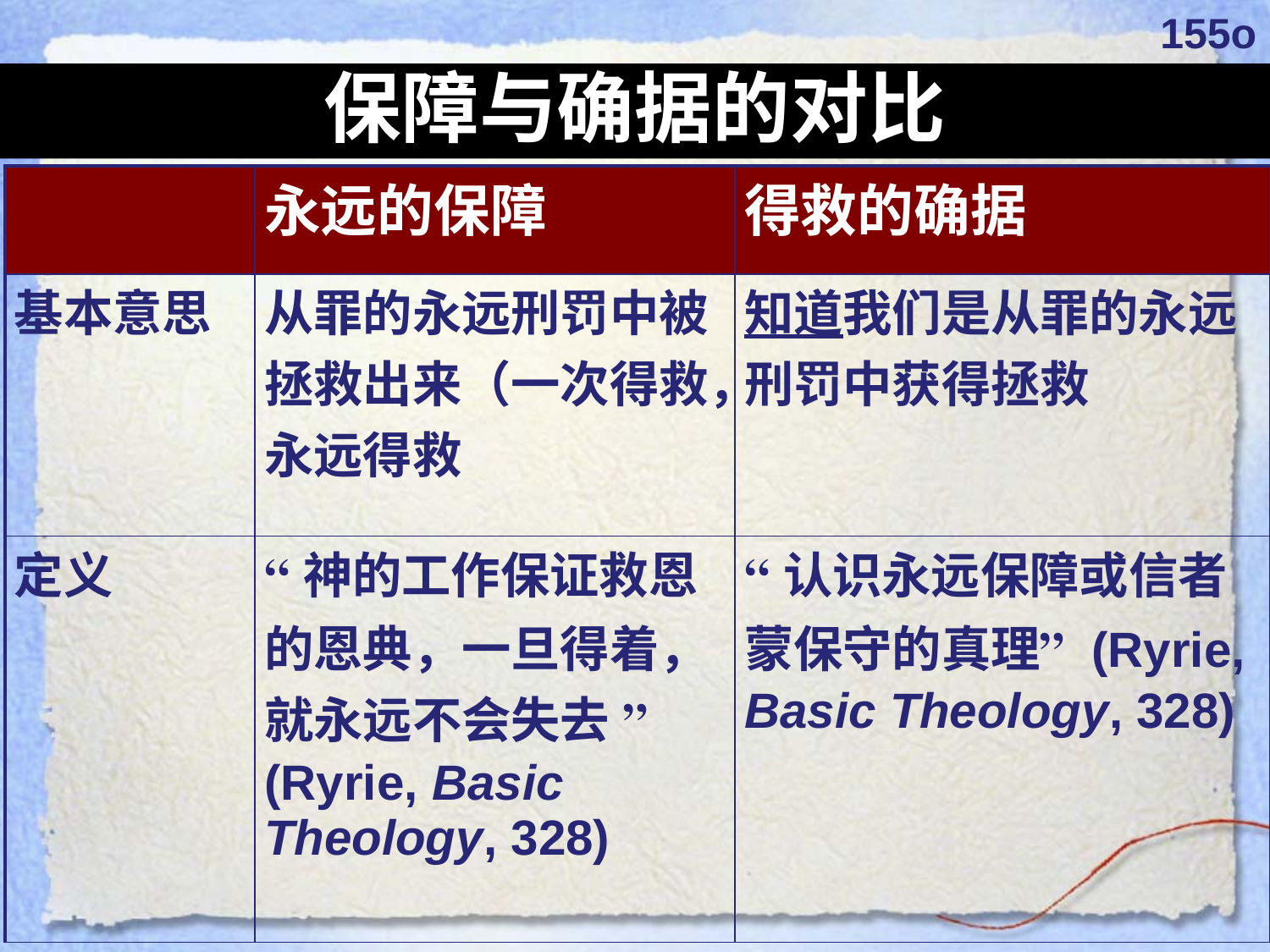

155o
保障与确据的对比
|  | 永远的保障 | 得救的确据 |
| --- | --- | --- |
| 基本意思 | 从罪的永远刑罚中被拯救出来（一次得救，永远得救 | 知道我们是从罪的永远刑罚中获得拯救 |
| 定义 | “神的工作保证救恩的恩典，一旦得着，就永远不会失去 ” (Ryrie, Basic Theology, 328) | “认识永远保障或信者蒙保守的真理” (Ryrie, Basic Theology, 328) |